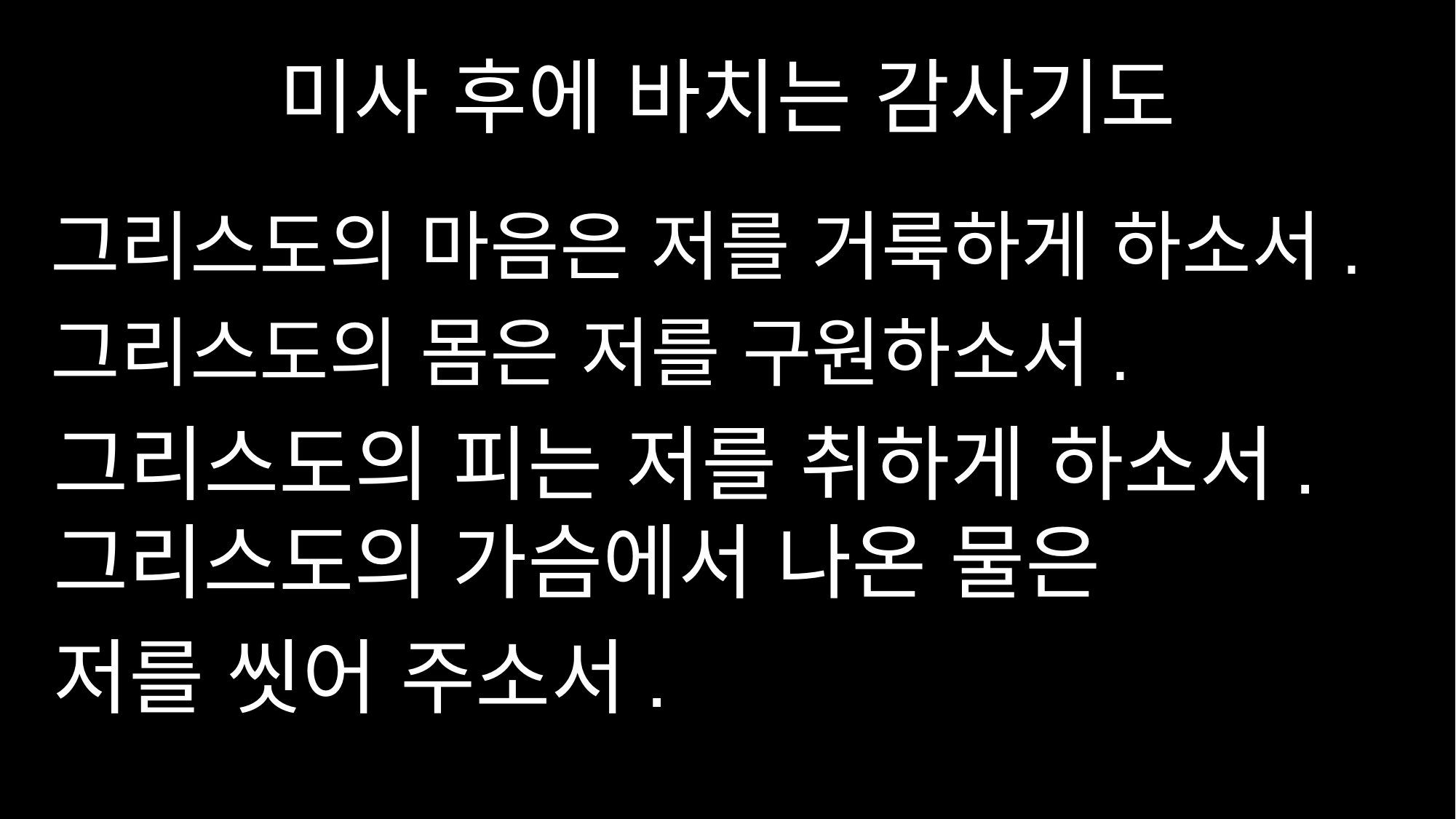

# 미사 후에 바치는 감사기도
 그리스도의 마음은 저를 거룩하게 하소서.
 그리스도의 몸은 저를 구원하소서.
 그리스도의 피는 저를 취하게 하소서.
 그리스도의 가슴에서 나온 물은
 저를 씻어 주소서.